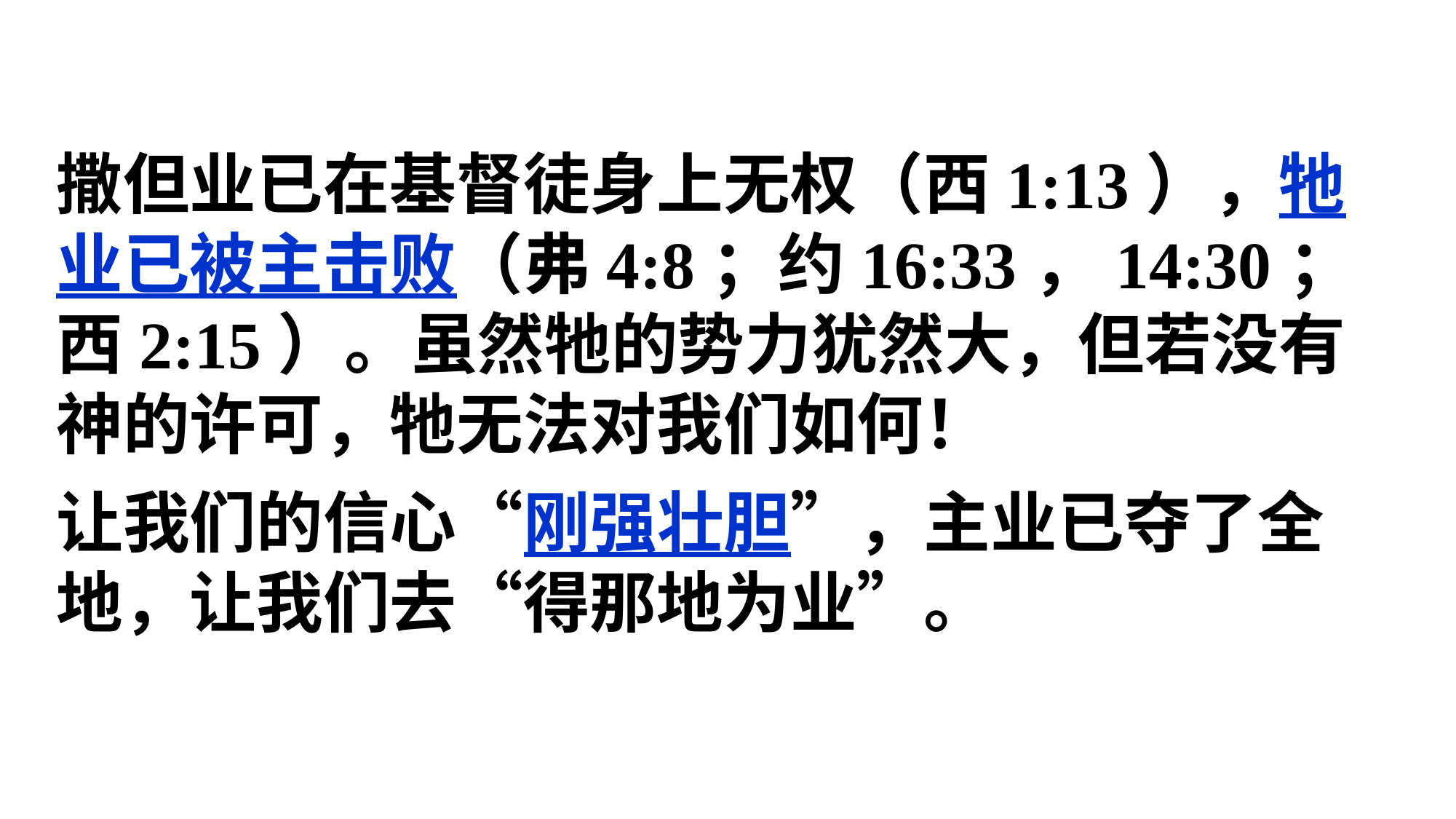

撒但业已在基督徒身上无权（西1:13），牠业已被主击败（弗4:8；约16:33，14:30；西2:15）。虽然牠的势力犹然大，但若没有神的许可，牠无法对我们如何！
让我们的信心“刚强壮胆”，主业已夺了全地，让我们去“得那地为业”。